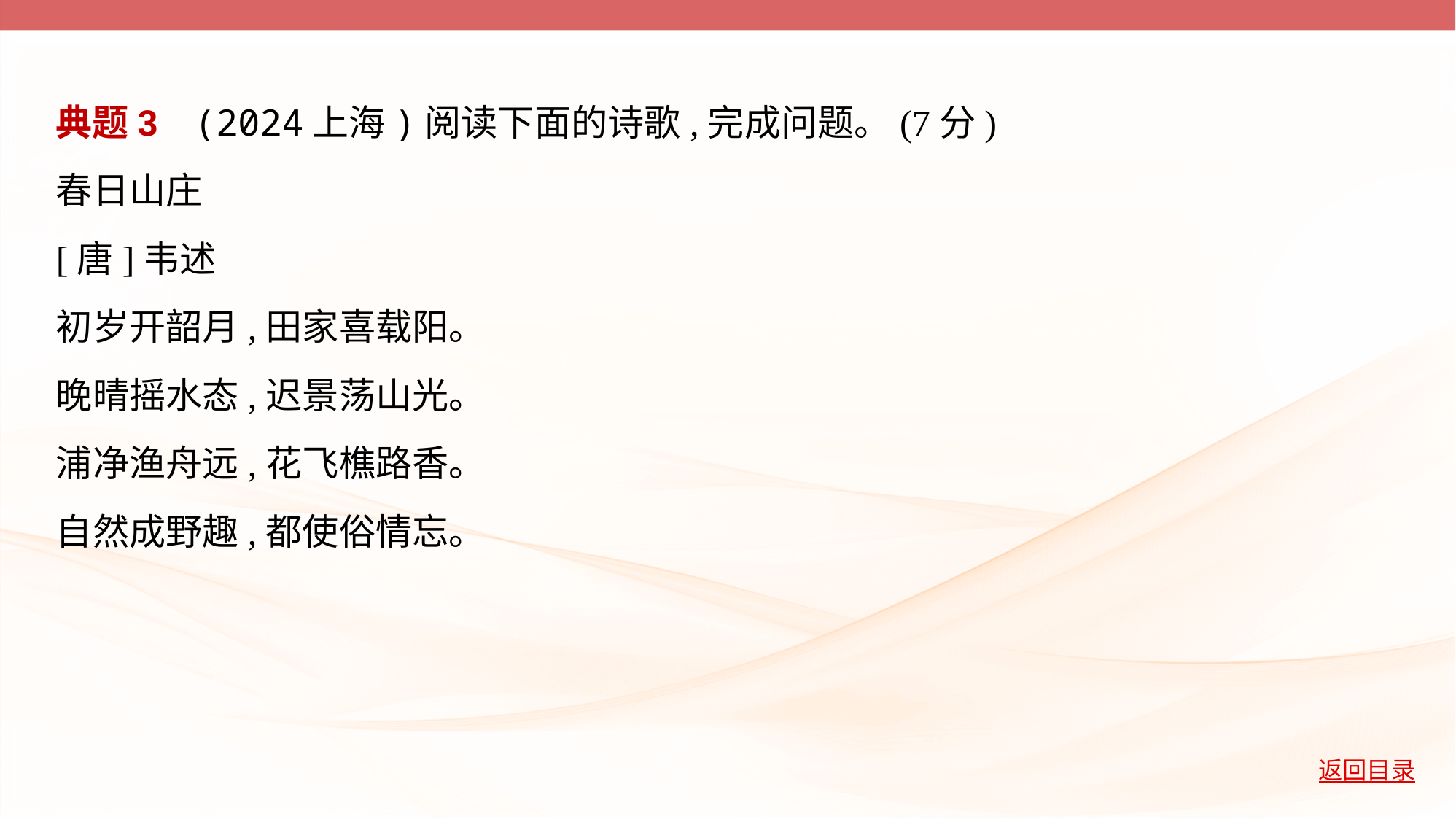

典题3    (2024上海)阅读下面的诗歌,完成问题。(7分)
春日山庄
[唐]韦述
初岁开韶月,田家喜载阳。
晚晴摇水态,迟景荡山光。
浦净渔舟远,花飞樵路香。
自然成野趣,都使俗情忘。